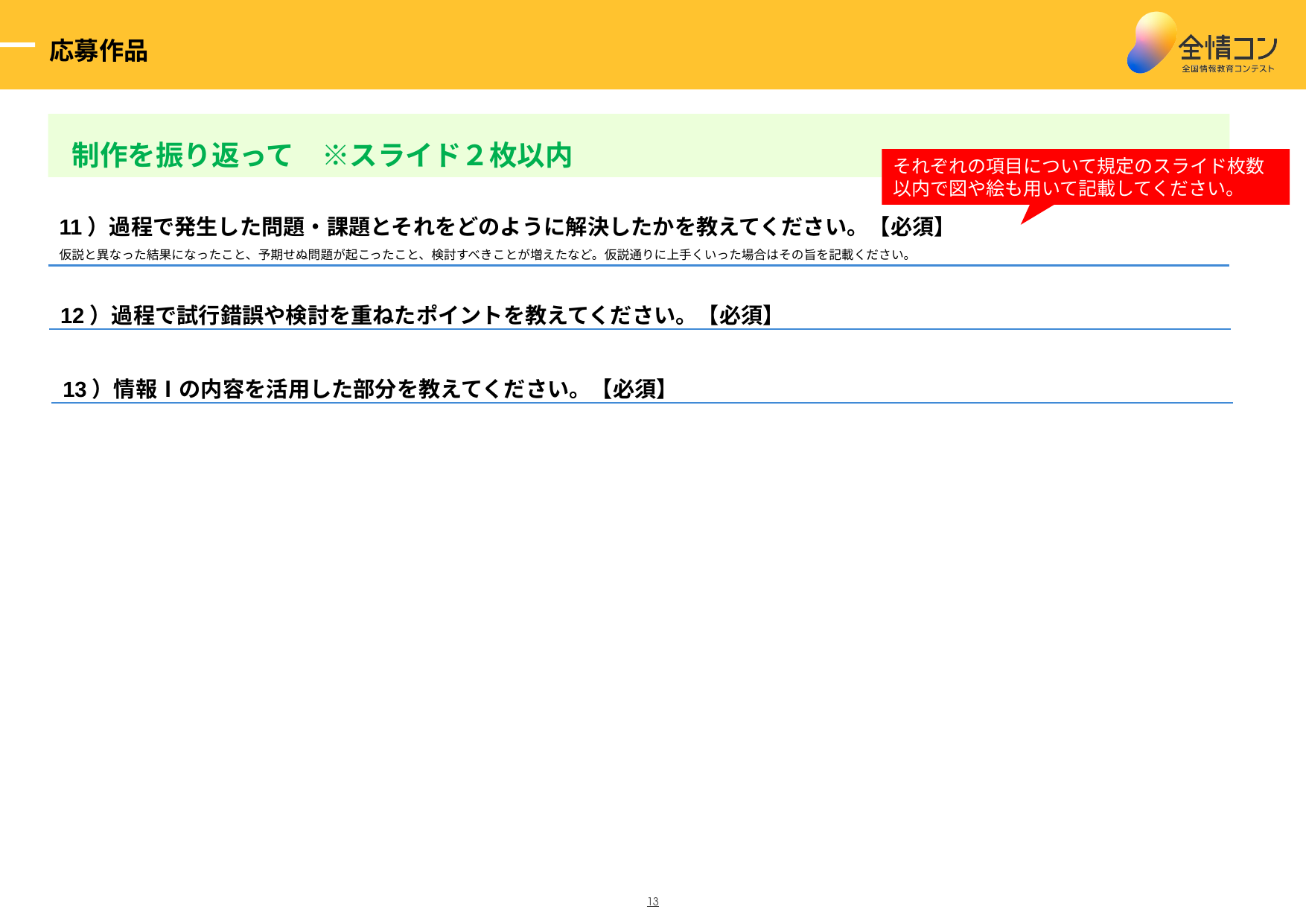

応募作品

制作を振り返って　※スライド２枚以内
それぞれの項目について規定のスライド枚数以内で図や絵も用いて記載してください。

11）過程で発生した問題・課題とそれをどのように解決したかを教えてください。【必須】
仮説と異なった結果になったこと、予期せぬ問題が起こったこと、検討すべきことが増えたなど。仮説通りに上手くいった場合はその旨を記載ください。
12）過程で試行錯誤や検討を重ねたポイントを教えてください。【必須】
13）情報Ⅰの内容を活用した部分を教えてください。【必須】
13